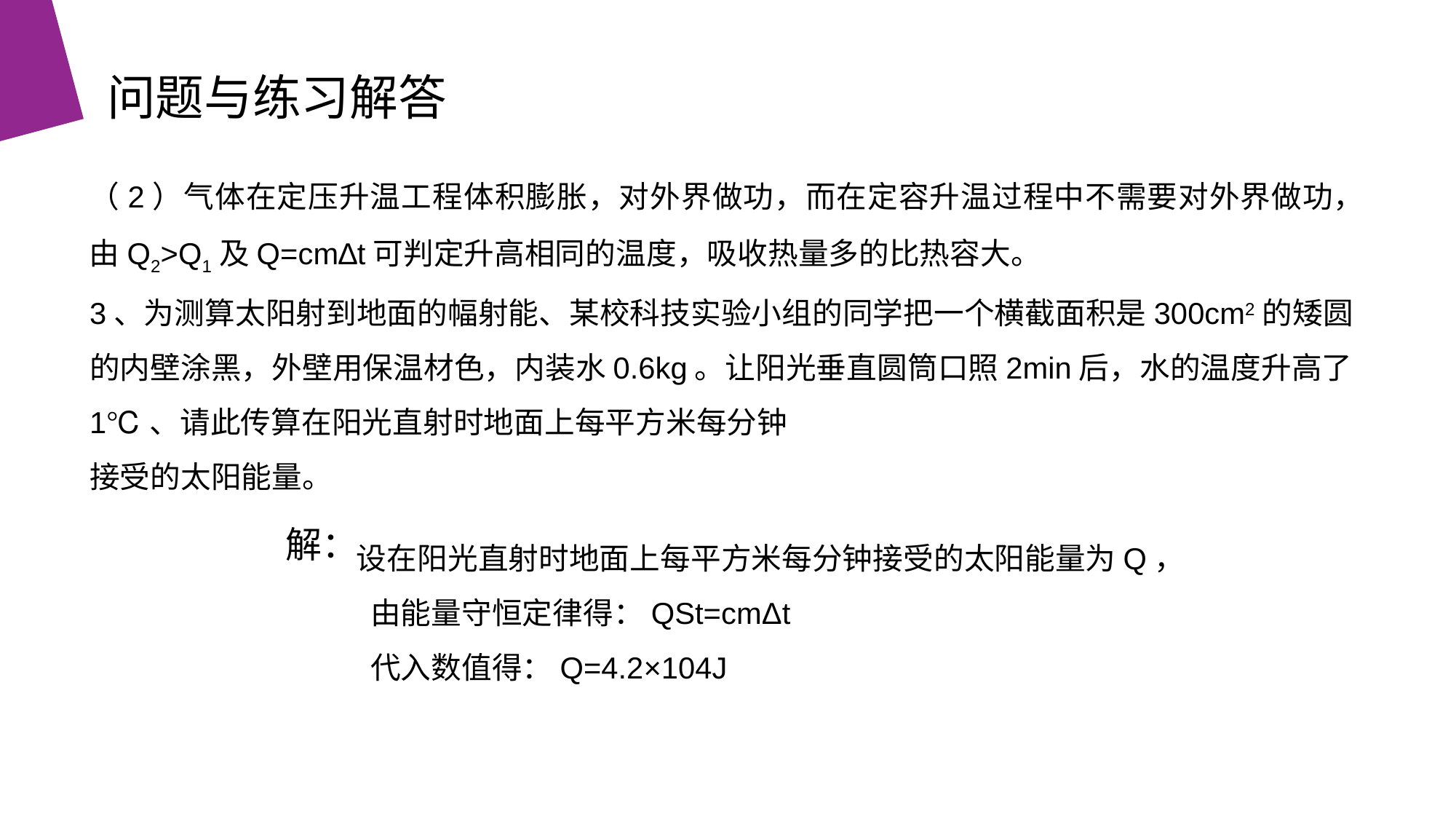

问题与练习解答
（2）气体在定压升温工程体积膨胀，对外界做功，而在定容升温过程中不需要对外界做功，由Q2>Q1及Q=cm∆t可判定升高相同的温度，吸收热量多的比热容大。
3、为测算太阳射到地面的幅射能、某校科技实验小组的同学把一个横截面积是300cm2的矮圆的内壁涂黑，外壁用保温材色，内装水0.6kg。让阳光垂直圆筒口照2min后，水的温度升高了1℃、请此传算在阳光直射时地面上每平方米每分钟
接受的太阳能量。
设在阳光直射时地面上每平方米每分钟接受的太阳能量为Q，
 由能量守恒定律得：QSt=cmΔt
 代入数值得：Q=4.2×104J
解：